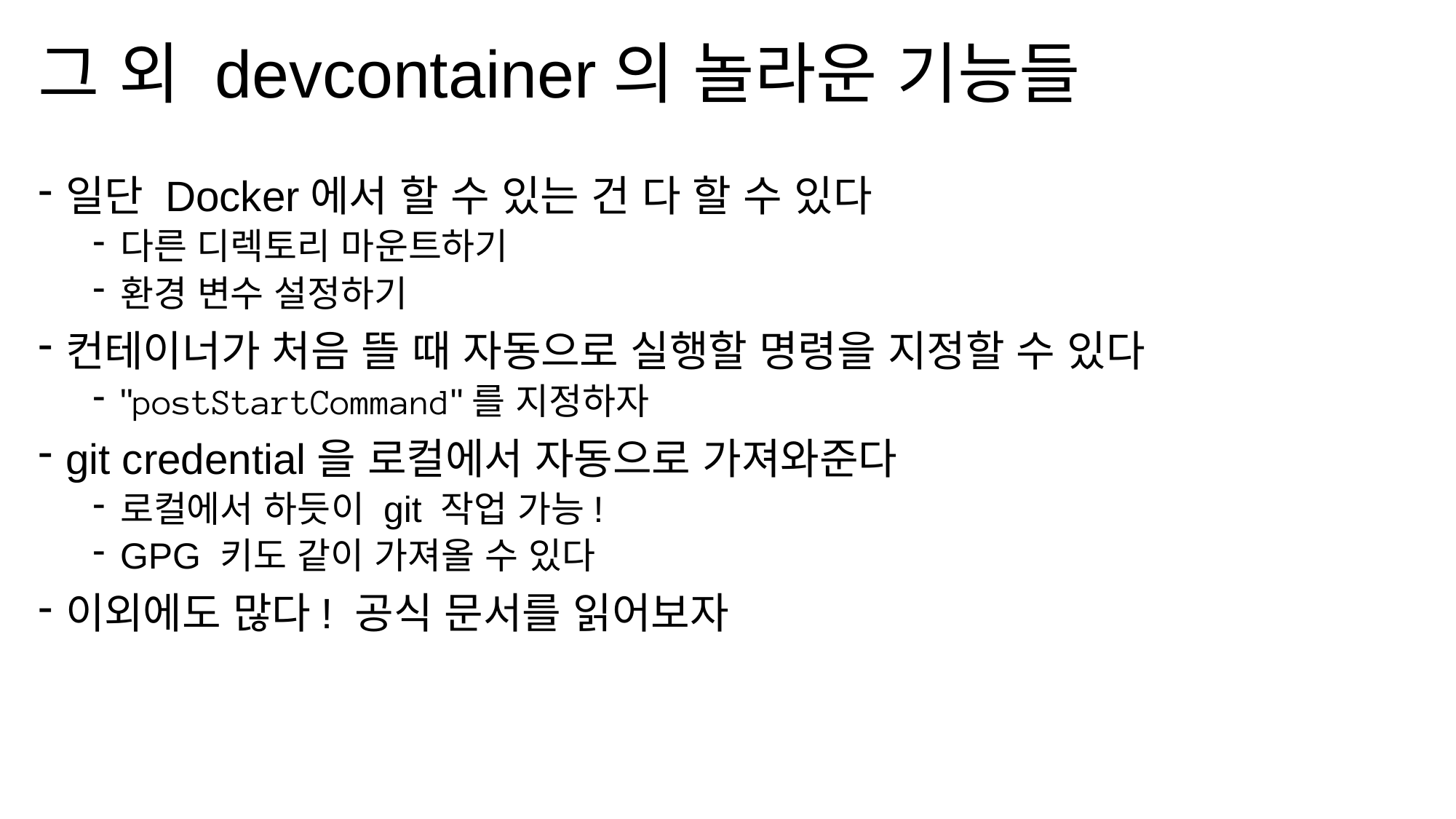

# 그 외 devcontainer의 놀라운 기능들
일단 Docker에서 할 수 있는 건 다 할 수 있다
다른 디렉토리 마운트하기
환경 변수 설정하기
컨테이너가 처음 뜰 때 자동으로 실행할 명령을 지정할 수 있다
"postStartCommand"를 지정하자
git credential을 로컬에서 자동으로 가져와준다
로컬에서 하듯이 git 작업 가능!
GPG 키도 같이 가져올 수 있다
이외에도 많다! 공식 문서를 읽어보자